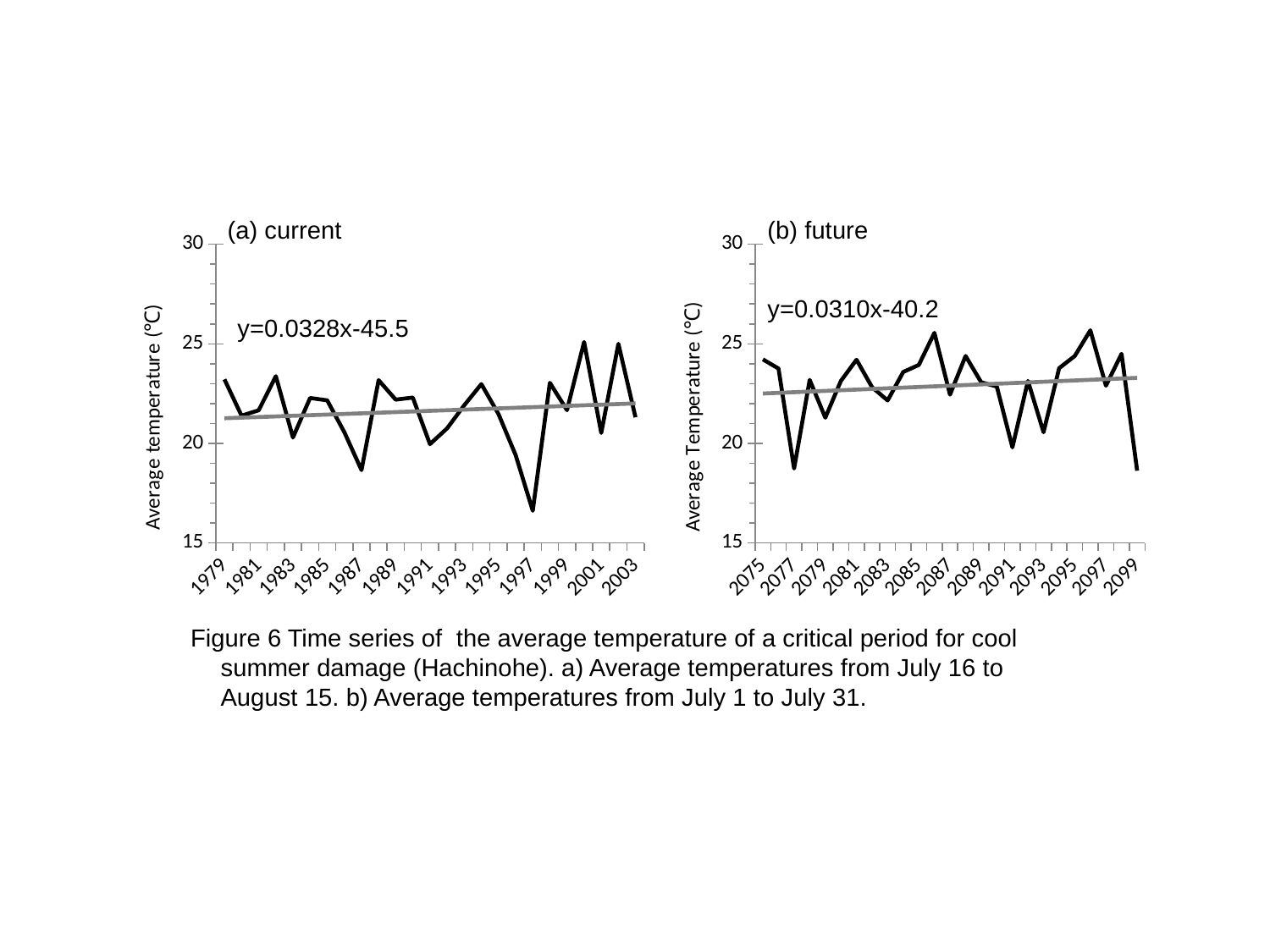

(a) current
(b) future

### Chart

| Category | Average Temperature | 単純回帰 |
|---|---|---|
| 1979 | 23.217741935483872 | 21.263377793964622 |
| 1980 | 21.394032258064517 | 21.294414432882412 |
| 1981 | 21.665387096774193 | 21.32545107180021 |
| 1982 | 23.376225806451615 | 21.356487710718007 |
| 1983 | 20.294935483870972 | 21.387524349635797 |
| 1984 | 22.282935483870965 | 21.418560988553594 |
| 1985 | 22.164806451612904 | 21.449597627471384 |
| 1986 | 20.560096774193546 | 21.48063426638918 |
| 1987 | 18.6598064516129 | 21.51167090530697 |
| 1988 | 23.176677419354842 | 21.54270754422477 |
| 1989 | 22.198903225806454 | 21.57374418314256 |
| 1990 | 22.305193548387095 | 21.604780822060356 |
| 1991 | 19.962967741935486 | 21.635817460978153 |
| 1992 | 20.75367741935484 | 21.666854099895943 |
| 1993 | 21.912935483870964 | 21.69789073881374 |
| 1994 | 22.979838709677416 | 21.72892737773153 |
| 1995 | 21.480838709677414 | 21.759964016649327 |
| 1996 | 19.419677419354837 | 21.791000655567117 |
| 1997 | 16.618741935483868 | 21.822037294484915 |
| 1998 | 23.043903225806453 | 21.853073933402705 |
| 1999 | 21.66919354838709 | 21.884110572320502 |
| 2000 | 25.093741935483873 | 21.9151472112383 |
| 2001 | 20.525032258064513 | 21.94618385015609 |
| 2002 | 25.001870967741933 | 21.977220489073886 |
| 2003 | 21.309903225806455 | 22.008257127991676 |

### Chart

| Category | 7月気温 | 単純回帰 |
|---|---|---|
| 2075 | 24.22 | 22.506300491812254 |
| 2076 | 23.76 | 22.539055953502384 |
| 2077 | 18.74 | 22.571811415192514 |
| 2078 | 23.19 | 22.60456687688263 |
| 2079 | 21.29 | 22.63732233857276 |
| 2080 | 23.14 | 22.670077800262888 |
| 2081 | 24.2 | 22.702833261953003 |
| 2082 | 22.82 | 22.735588723643133 |
| 2083 | 22.16 | 22.768344185333262 |
| 2084 | 23.59 | 22.801099647023392 |
| 2085 | 23.94 | 22.833855108713507 |
| 2086 | 25.55 | 22.866610570403637 |
| 2087 | 22.45 | 22.899366032093766 |
| 2088 | 24.39 | 22.93212149378388 |
| 2089 | 23.07 | 22.96487695547401 |
| 2090 | 22.86 | 22.99763241716414 |
| 2091 | 19.8 | 23.03038787885427 |
| 2092 | 23.14 | 23.063143340544386 |
| 2093 | 20.56 | 23.095898802234515 |
| 2094 | 23.78 | 23.128654263924645 |
| 2095 | 24.39 | 23.16140972561476 |
| 2096 | 25.68 | 23.19416518730489 |
| 2097 | 22.9 | 23.22692064899502 |
| 2098 | 24.5 | 23.259676110685135 |
| 2099 | 18.63 | 23.292431572375264 |
y=0.0310x-40.2
y=0.0328x-45.5
Figure 6 Time series of  the average temperature of a critical period for cool summer damage (Hachinohe). a) Average temperatures from July 16 to August 15. b) Average temperatures from July 1 to July 31.